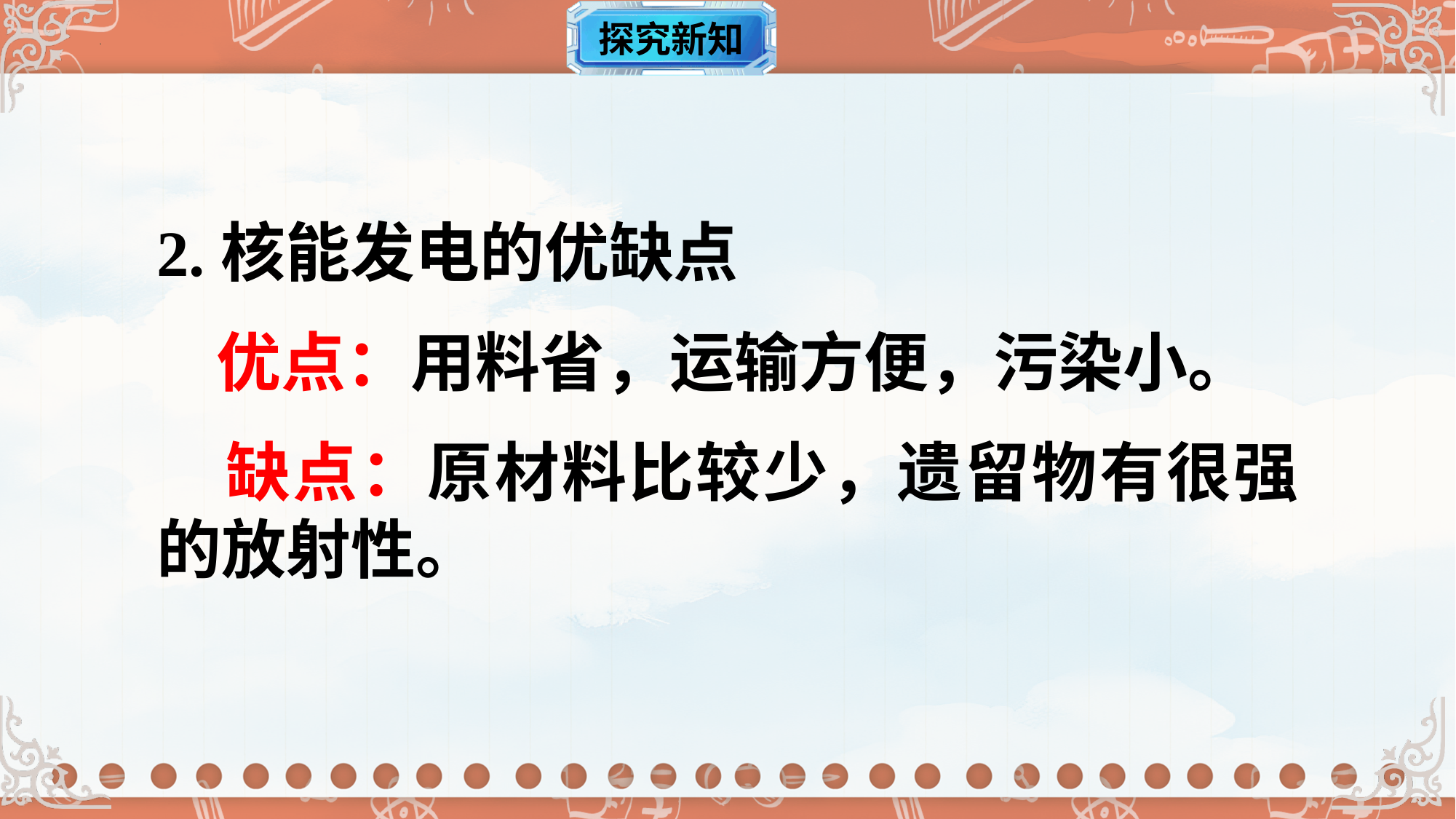

2.核能发电的优缺点
   优点：用料省，运输方便，污染小。
   缺点：原材料比较少，遗留物有很强的放射性。